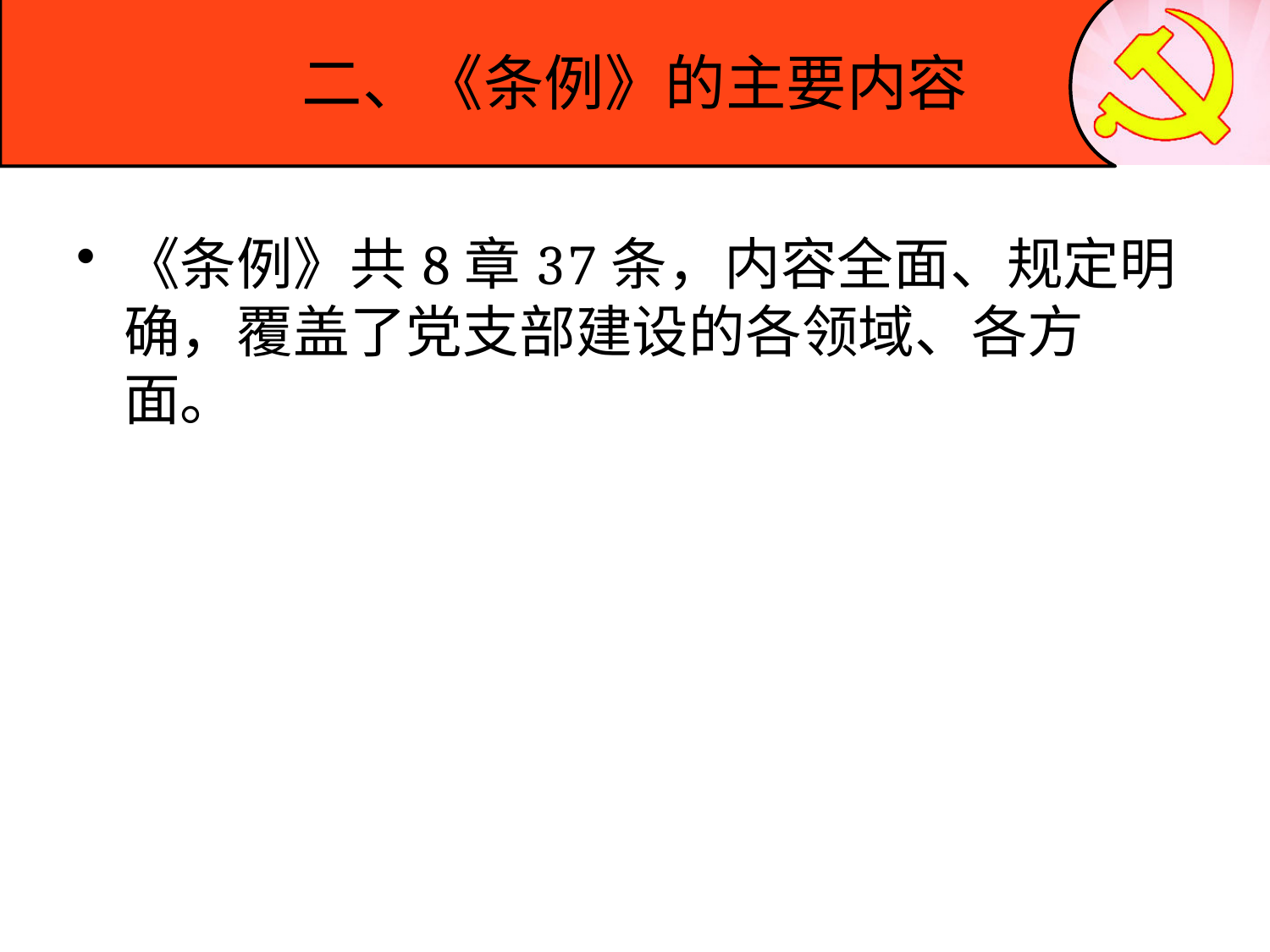

# 二、《条例》的主要内容
《条例》共8章37条，内容全面、规定明确，覆盖了党支部建设的各领域、各方面。